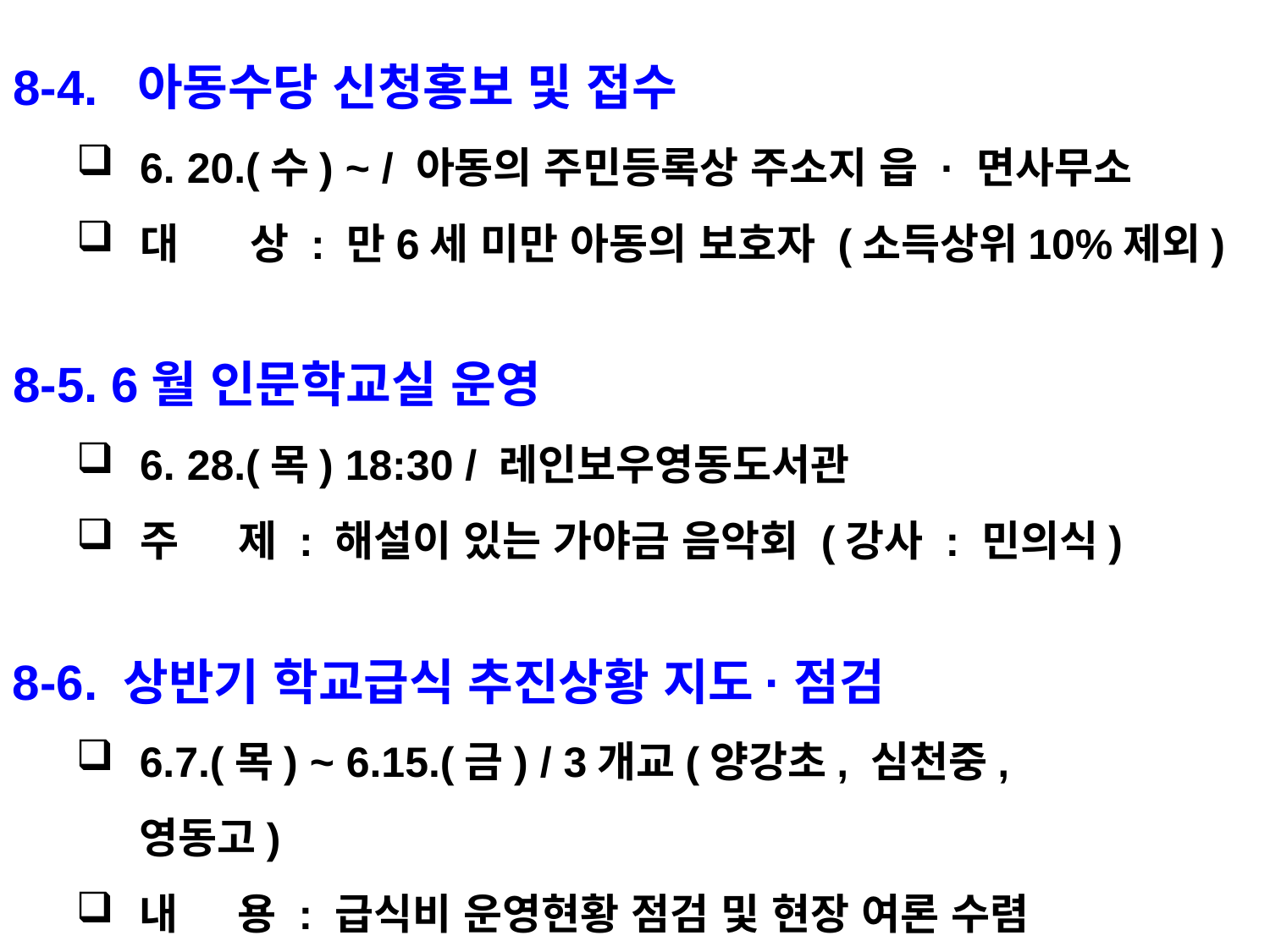

8-4.  아동수당 신청홍보 및 접수
6. 20.(수) ~ / 아동의 주민등록상 주소지 읍 · 면사무소
대      상 : 만6세 미만 아동의 보호자 (소득상위10%제외)
8-5. 6월 인문학교실 운영
6. 28.(목) 18:30 / 레인보우영동도서관
주     제 : 해설이 있는 가야금 음악회 (강사 : 민의식)

8-6. 상반기 학교급식 추진상황 지도·점검
6.7.(목) ~ 6.15.(금) / 3개교(양강초, 심천중, 영동고)
내     용 : 급식비 운영현황 점검 및 현장 여론 수렴